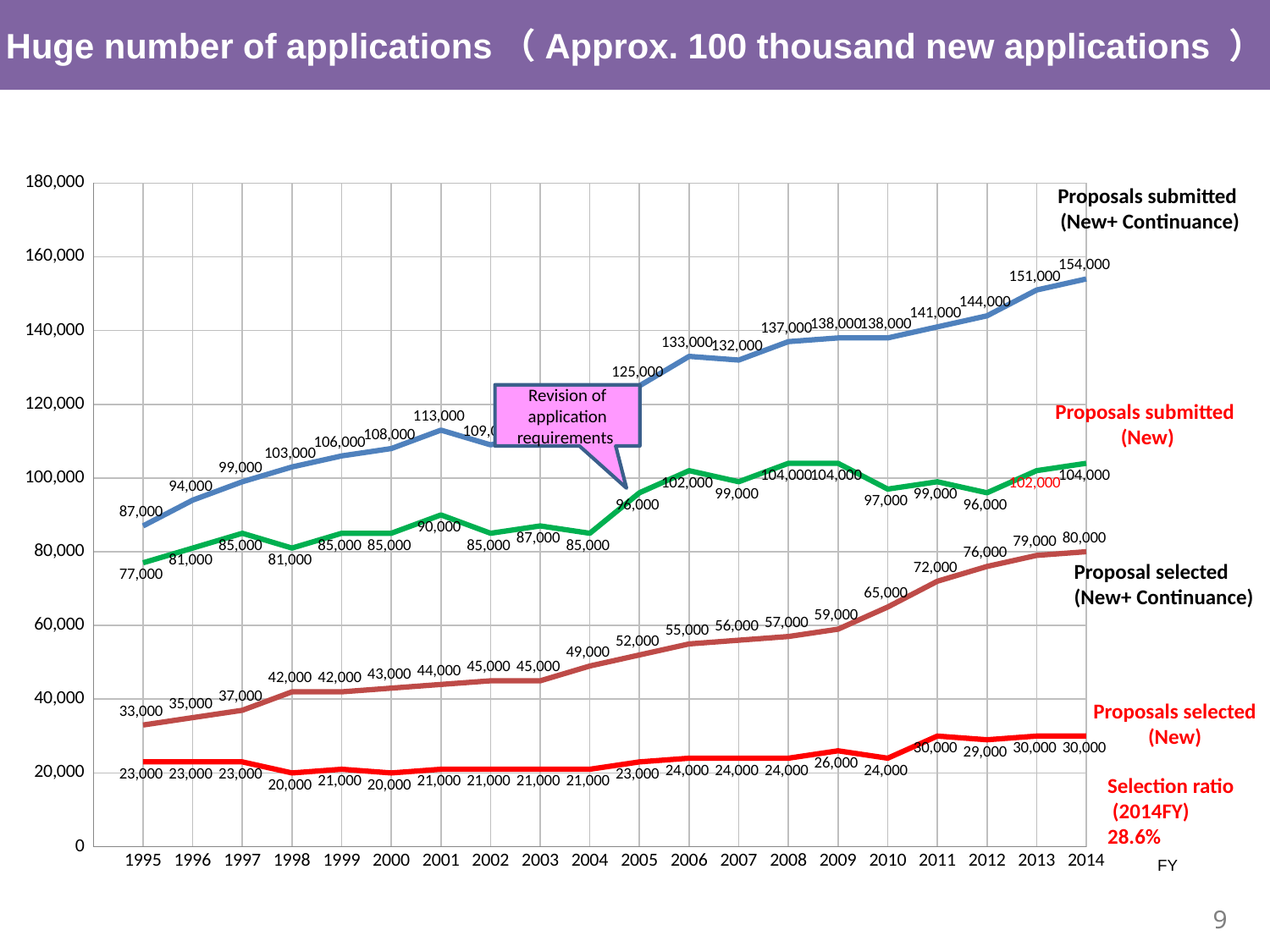

Huge number of applications（Approx. 100 thousand new applications ）

### Chart

| Category | 採択件数（新規） | 採択件数（新規＋継続） | 応募件数（新規） | 応募件数（新規＋継続） |
|---|---|---|---|---|
|  | None | None | None | None |
| 1995 | 23000.0 | 33000.0 | 77000.0 | 87000.0 |
| 1996 | 23000.0 | 35000.0 | 81000.0 | 94000.0 |
| 1997 | 23000.0 | 37000.0 | 85000.0 | 99000.0 |
| 1998 | 20000.0 | 42000.0 | 81000.0 | 103000.0 |
| 1999 | 21000.0 | 42000.0 | 85000.0 | 106000.0 |
| 2000 | 20000.0 | 43000.0 | 85000.0 | 108000.0 |
| 2001 | 21000.0 | 44000.0 | 90000.0 | 113000.0 |
| 2002 | 21000.0 | 45000.0 | 85000.0 | 109000.0 |
| 2003 | 21000.0 | 45000.0 | 87000.0 | 112000.0 |
| 2004 | 21000.0 | 49000.0 | 85000.0 | 113000.0 |
| 2005 | 23000.0 | 52000.0 | 96000.0 | 125000.0 |
| 2006 | 24000.0 | 55000.0 | 102000.0 | 133000.0 |
| 2007 | 24000.0 | 56000.0 | 99000.0 | 132000.0 |
| 2008 | 24000.0 | 57000.0 | 104000.0 | 137000.0 |
| 2009 | 26000.0 | 59000.0 | 104000.0 | 138000.0 |
| 2010 | 24000.0 | 65000.0 | 97000.0 | 138000.0 |
| 2011 | 30000.0 | 72000.0 | 99000.0 | 141000.0 |
| 2012 | 29000.0 | 76000.0 | 96000.0 | 144000.0 |
| 2013 | 30000.0 | 79000.0 | 102000.0 | 151000.0 |
| 2014 | 30000.0 | 80000.0 | 104000.0 | 154000.0 |
Proposals submitted
(New+ Continuance)
Revision of application requirements
Proposals submitted
(New)
 Proposal selected
 (New+ Continuance)
Proposals selected
(New)
Selection ratio
 (2014FY)
28.6%
FY
9